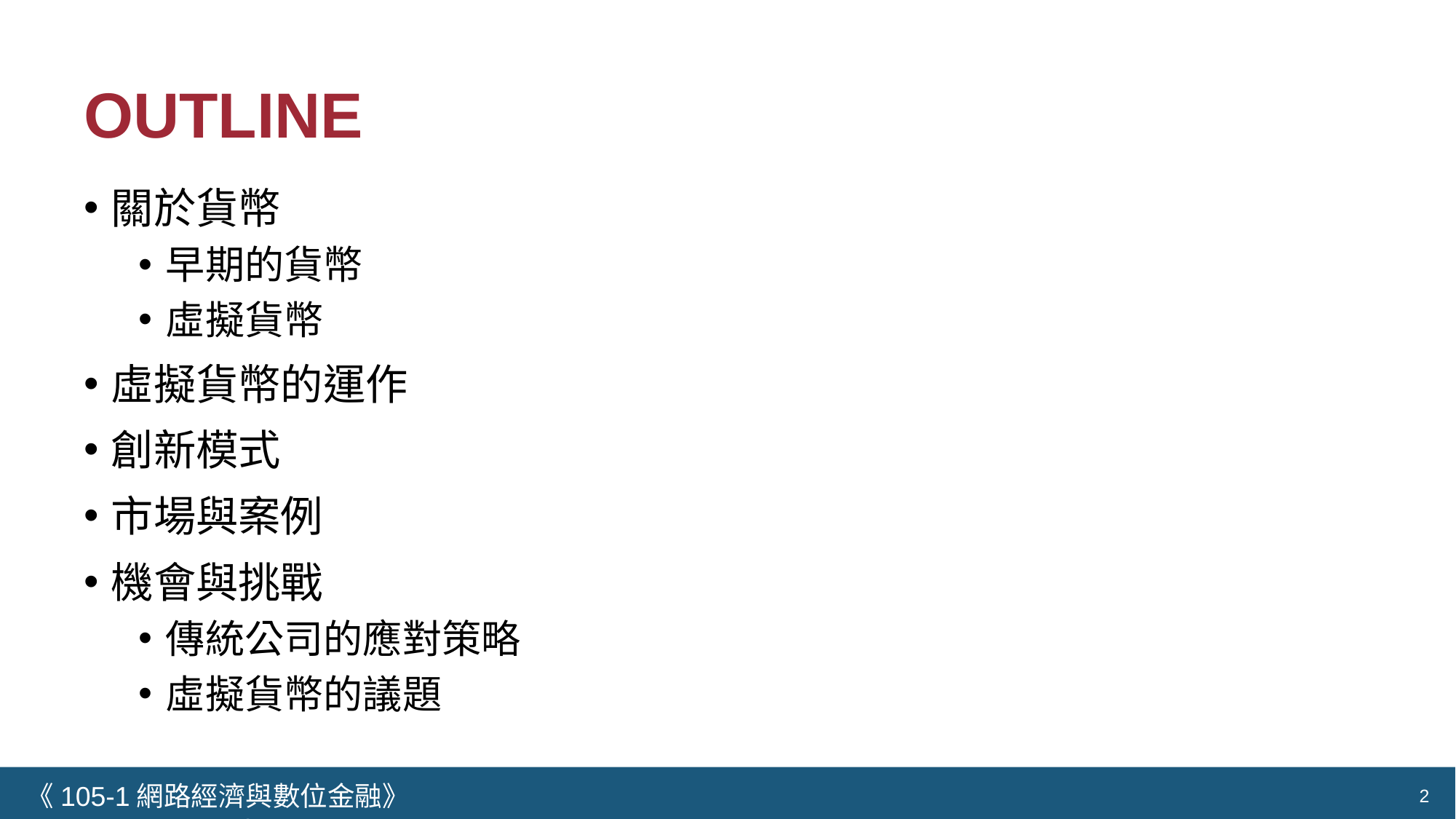

# OUTLINE
關於貨幣
早期的貨幣
虛擬貨幣
虛擬貨幣的運作
創新模式
市場與案例
機會與挑戰
傳統公司的應對策略
虛擬貨幣的議題
《105-1網路經濟與數位金融》                                                                                                                                             NCTU.IIM.IEBI Lab
2